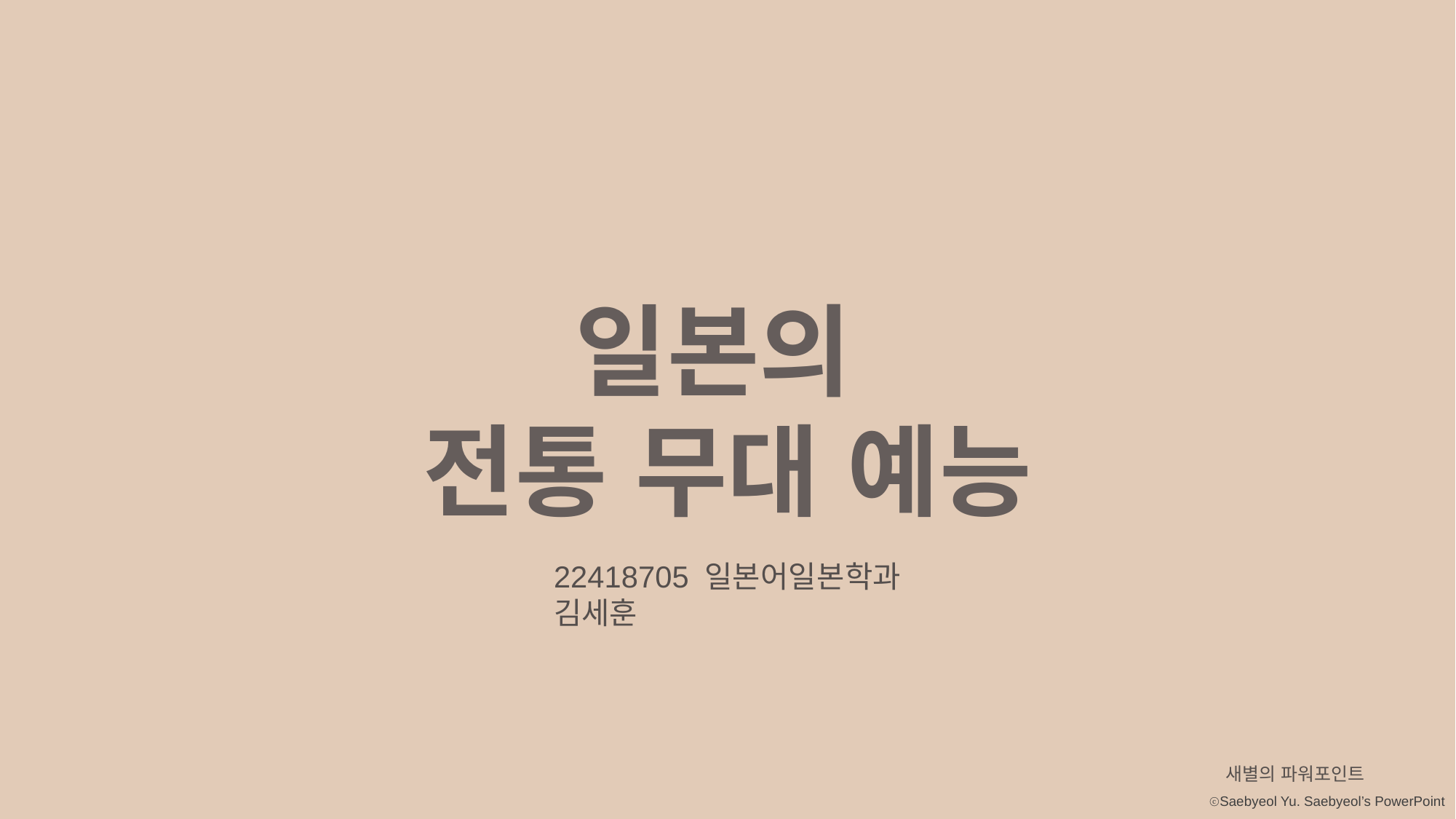

일본의
전통 무대 예능
22418705 일본어일본학과 김세훈
새별의 파워포인트